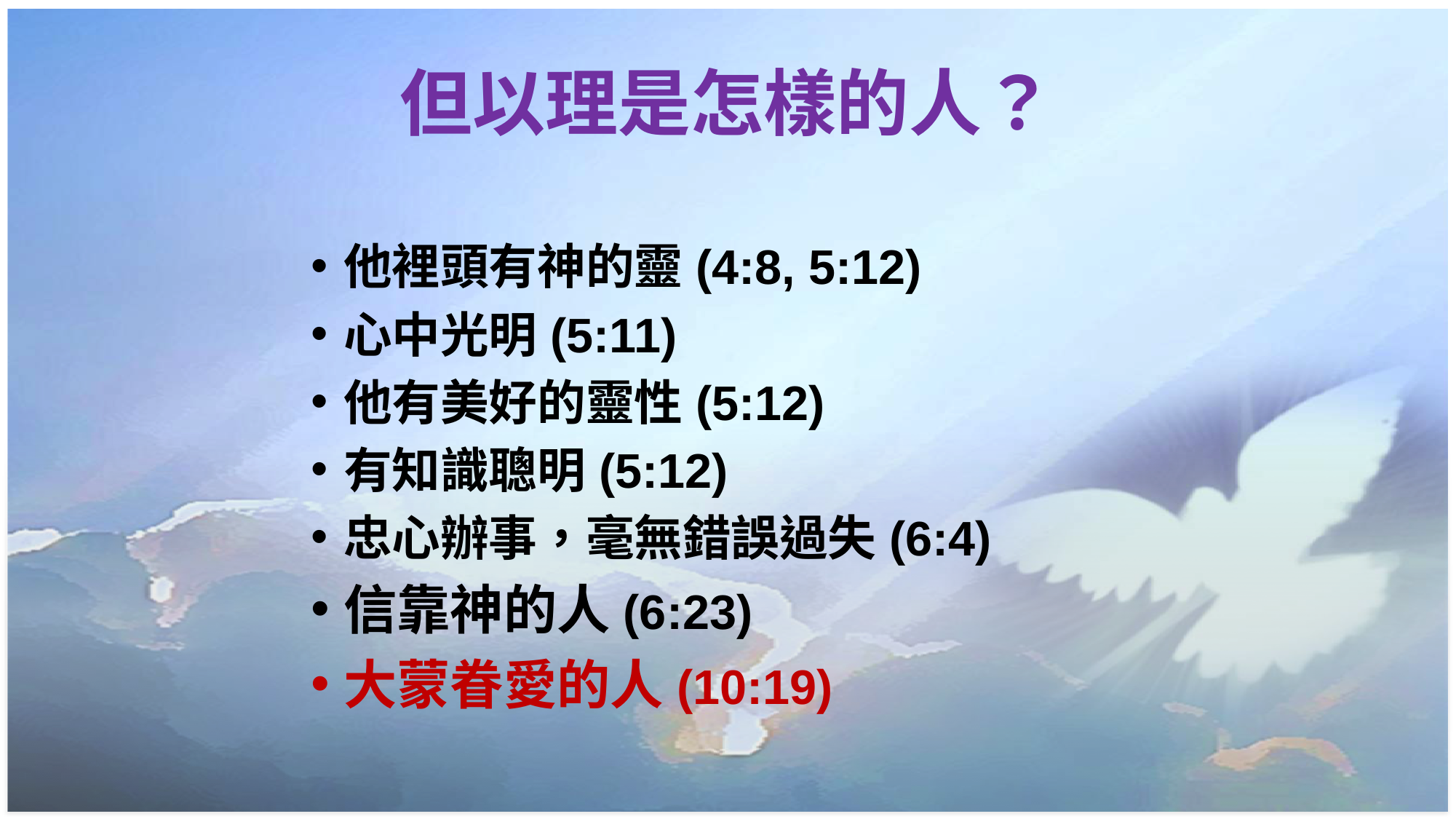

# 但以理是怎樣的人？

他裡頭有神的靈 (4:8, 5:12)
心中光明 (5:11)
他有美好的靈性 (5:12)
有知識聰明 (5:12)
忠心辦事，毫無錯誤過失 (6:4)
信靠神的人 (6:23)
大蒙眷愛的人 (10:19)